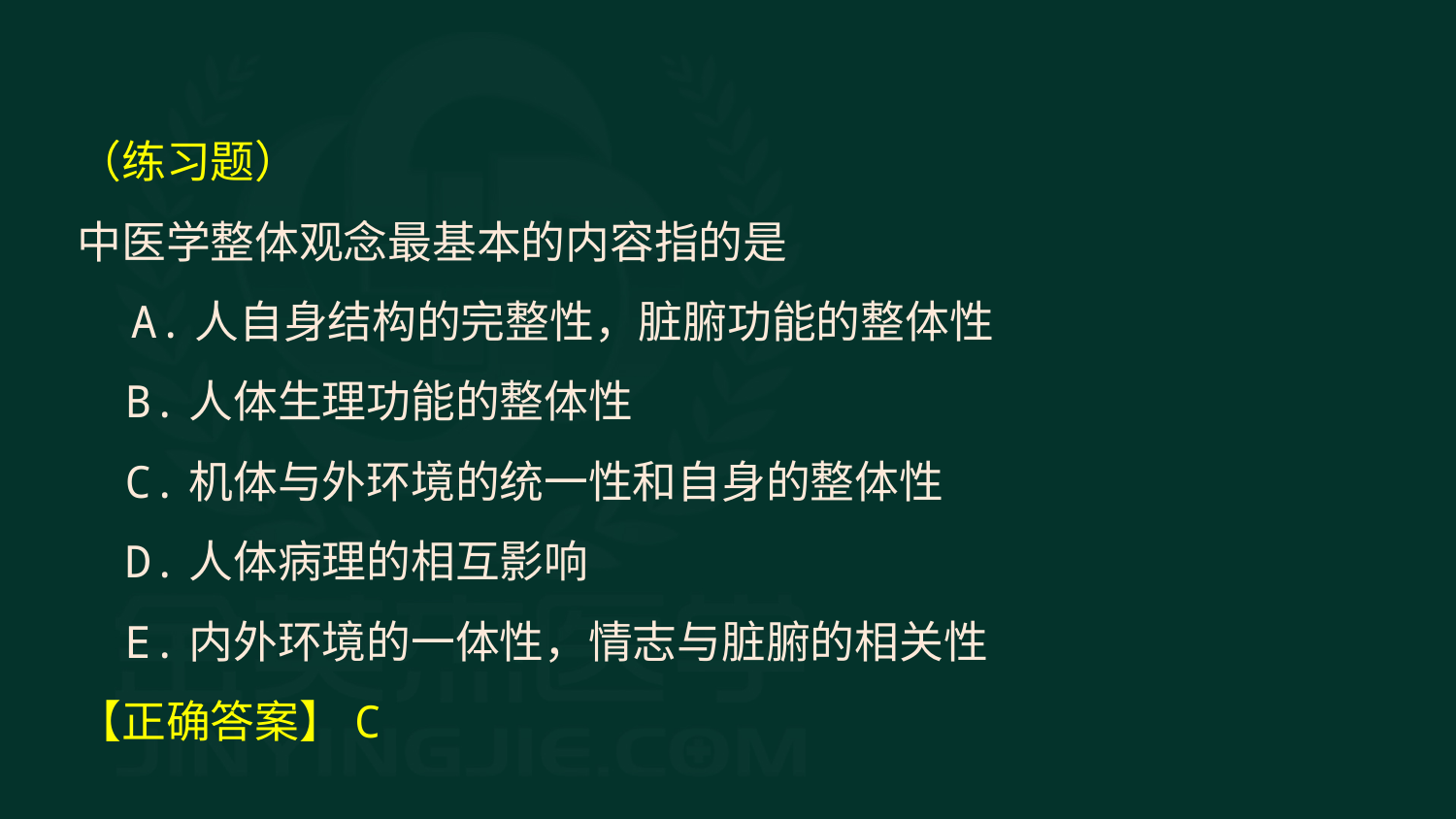

（练习题）
中医学整体观念最基本的内容指的是
  A.人自身结构的完整性，脏腑功能的整体性
B.人体生理功能的整体性
C.机体与外环境的统一性和自身的整体性
D.人体病理的相互影响
E.内外环境的一体性，情志与脏腑的相关性
【正确答案】C